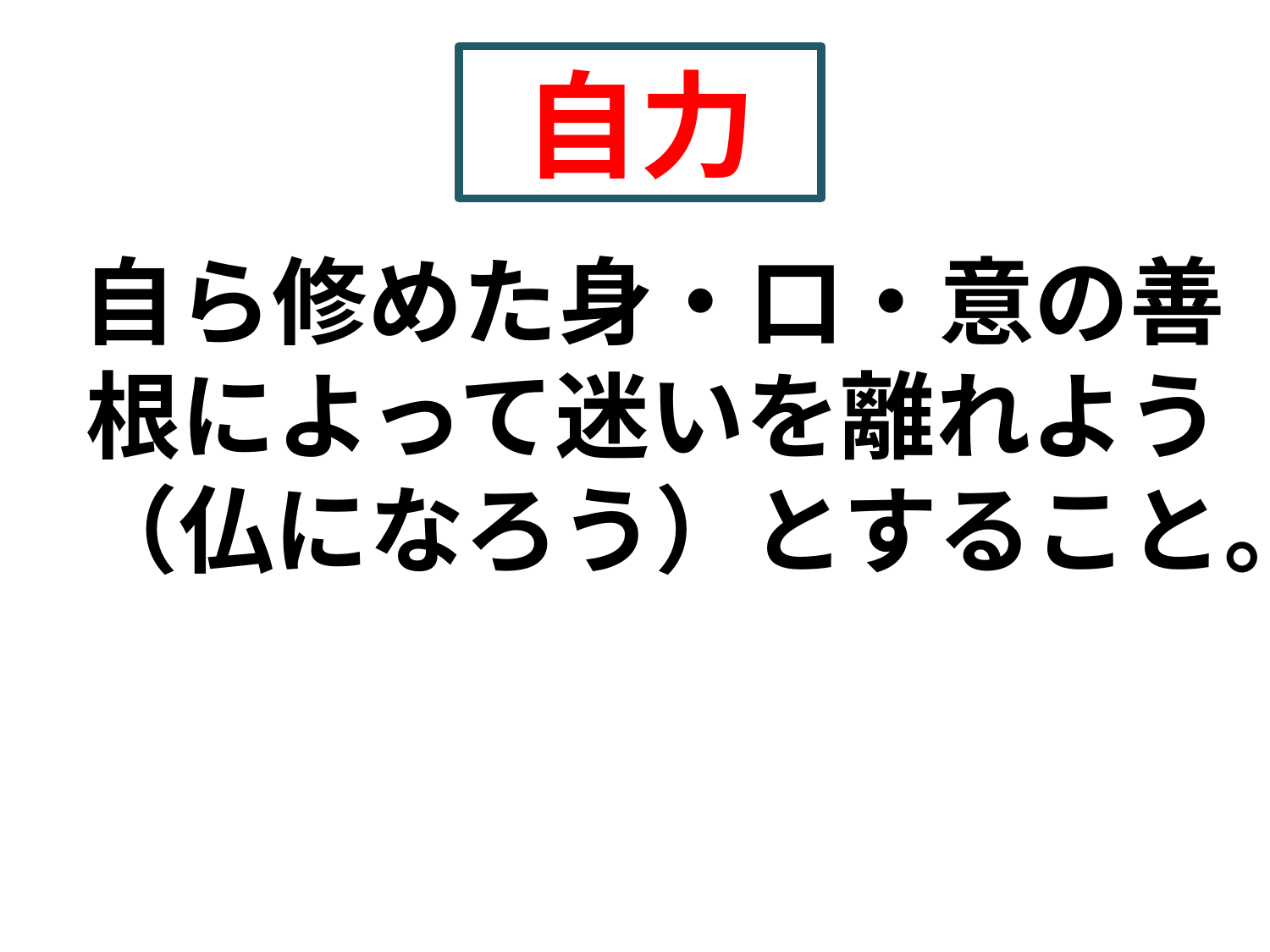

自力
自ら修めた身・口・意の善根によって迷いを離れよう（仏になろう）とすること。